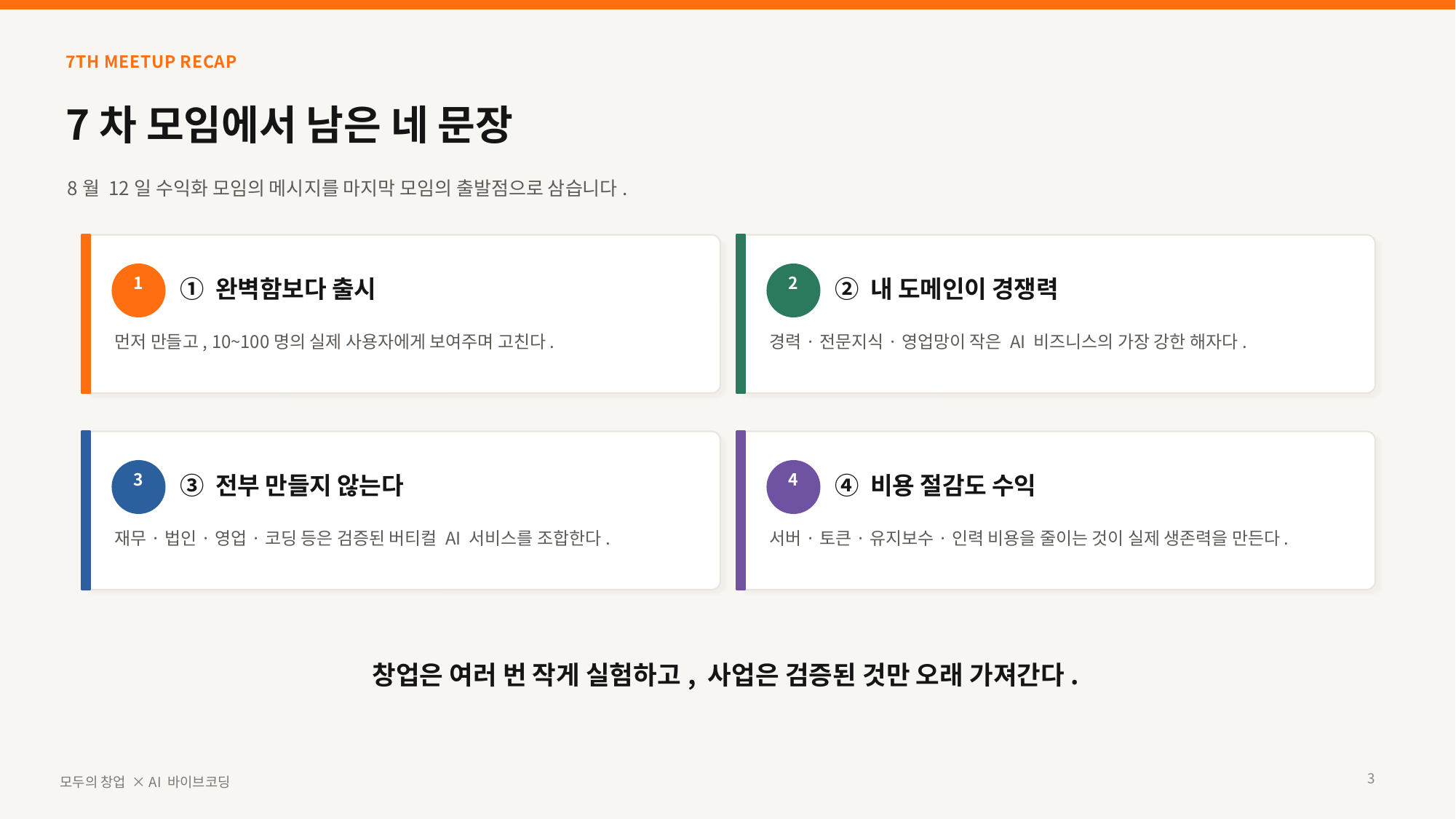

7TH MEETUP RECAP
7차 모임에서 남은 네 문장
8월 12일 수익화 모임의 메시지를 마지막 모임의 출발점으로 삼습니다.

① 완벽함보다 출시
② 내 도메인이 경쟁력

1
2
먼저 만들고, 10~100명의 실제 사용자에게 보여주며 고친다.
경력·전문지식·영업망이 작은 AI 비즈니스의 가장 강한 해자다.

③ 전부 만들지 않는다
④ 비용 절감도 수익

3
4
재무·법인·영업·코딩 등은 검증된 버티컬 AI 서비스를 조합한다.
서버·토큰·유지보수·인력 비용을 줄이는 것이 실제 생존력을 만든다.
창업은 여러 번 작게 실험하고, 사업은 검증된 것만 오래 가져간다.
3